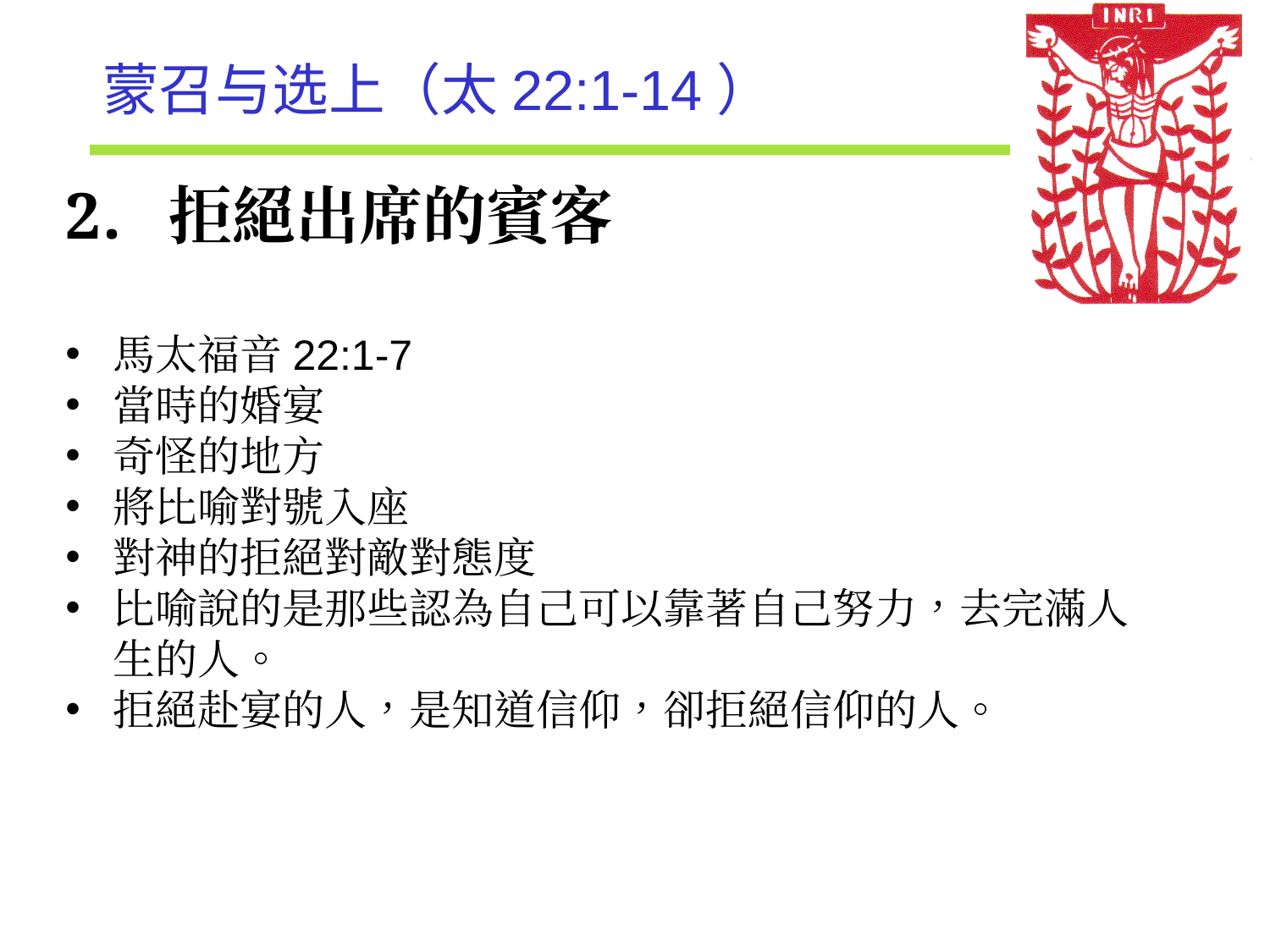

# 蒙召与选上（太22:1-14）

拒絕出席的賓客

馬太福音22:1-7
當時的婚宴
奇怪的地方
將比喻對號入座
對神的拒絕對敵對態度
比喻說的是那些認為自己可以靠著自己努力，去完滿人生的人。
拒絕赴宴的人，是知道信仰，卻拒絕信仰的人。